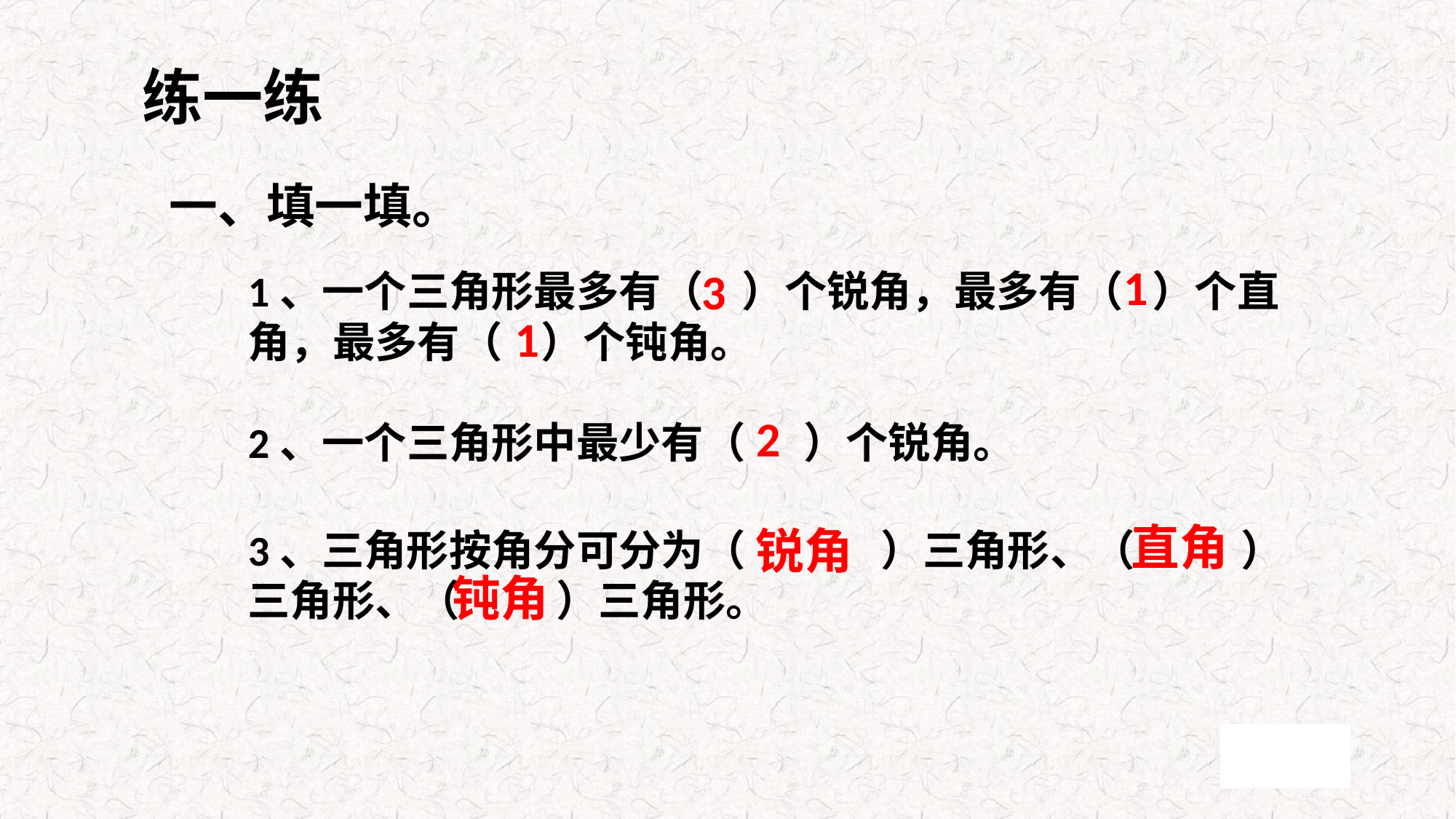

练一练
一、填一填。
1
3
1、一个三角形最多有（    ）个锐角，最多有（   ）个直角，最多有（    ）个钝角。
1
2
2、一个三角形中最少有（      ）个锐角。
直角
锐角
3、三角形按角分可分为（              ）三角形、（           ）三角形、（          ）三角形。
钝角